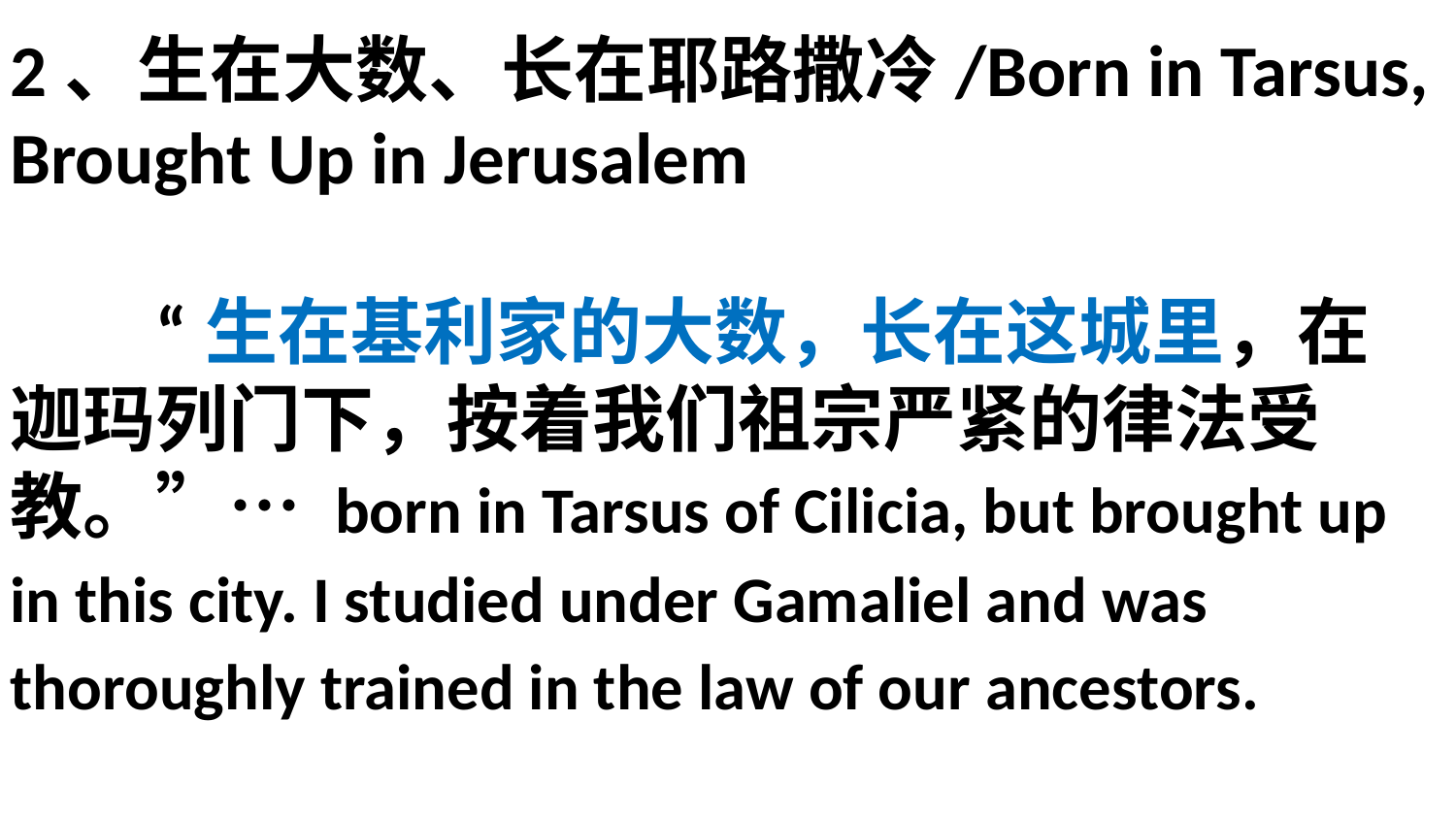

# 2、生在大数、长在耶路撒冷/Born in Tarsus, Brought Up in Jerusalem “生在基利家的大数，长在这城里，在迦玛列门下，按着我们祖宗严紧的律法受教。”… born in Tarsus of Cilicia, but brought up in this city. I studied under Gamaliel and was thoroughly trained in the law of our ancestors.